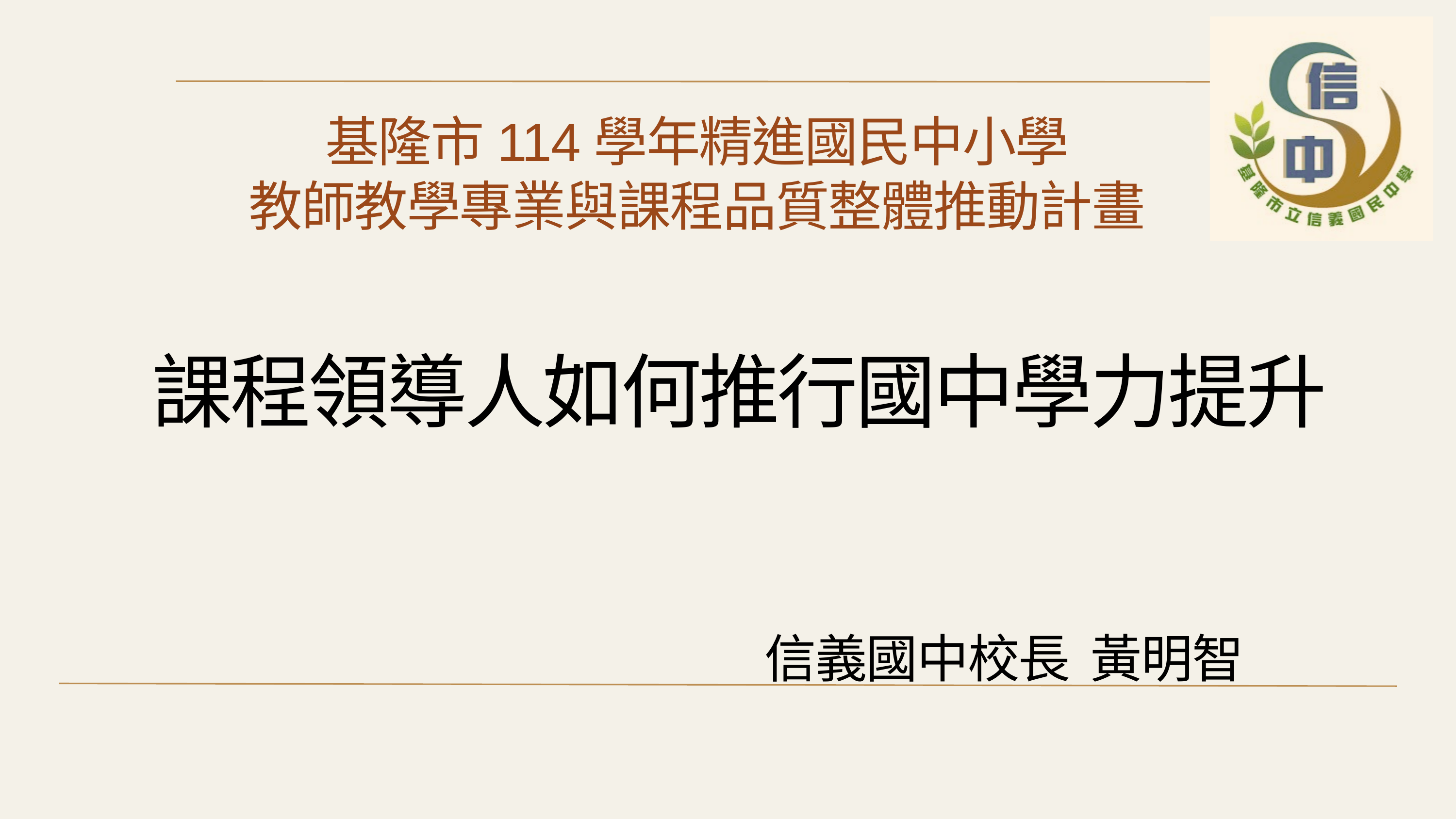

基隆市114學年精進國民中小學
教師教學專業與課程品質整體推動計畫

課程領導人如何推行國中學力提升
信義國中校長  黃明智